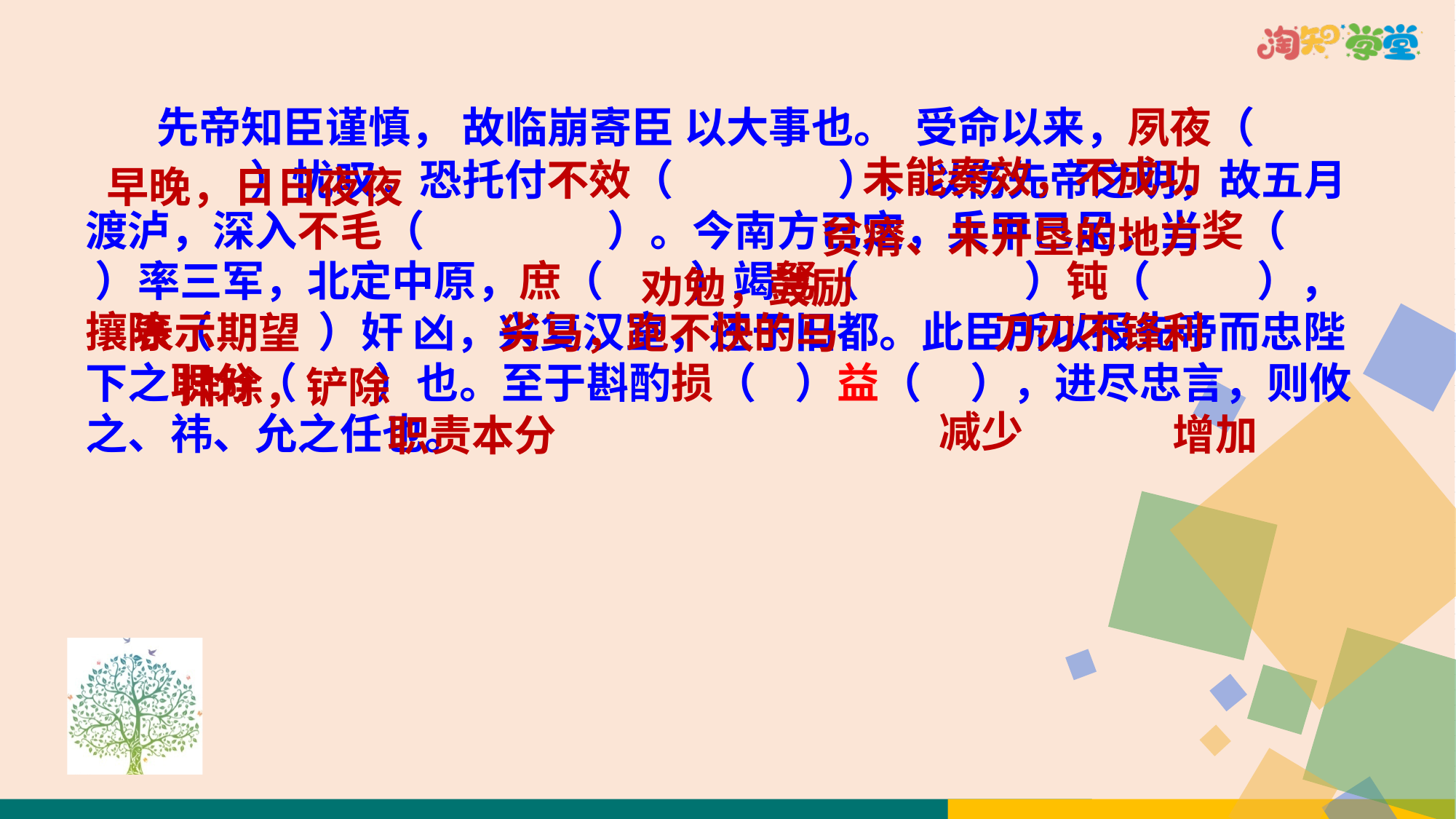

先帝知臣谨慎， 故临崩寄臣 以大事也。  受命以来，夙夜（
                ）忧叹，恐托付不效（                 ），以伤先帝之明，故五月渡泸，深入不毛（                   ）。今南方已定，兵甲已足，当奖（           ）率三军，北定中原，庶（         ）竭驽（                 ）钝（           ），攘除（           ）奸 凶，兴复汉室，还于旧都。此臣所以报先帝而忠陛下之职分（        ）也。至于斟酌损（    ）益（     ），进尽忠言，则攸之、祎、允之任也。
未能奏效，不成功
早晚，日日夜夜
贫瘠、未开垦的地方
劝勉，鼓励
表示期望
劣马，跑不快的马
刀刃不锋利
排除，铲除

减少
增加
职责本分